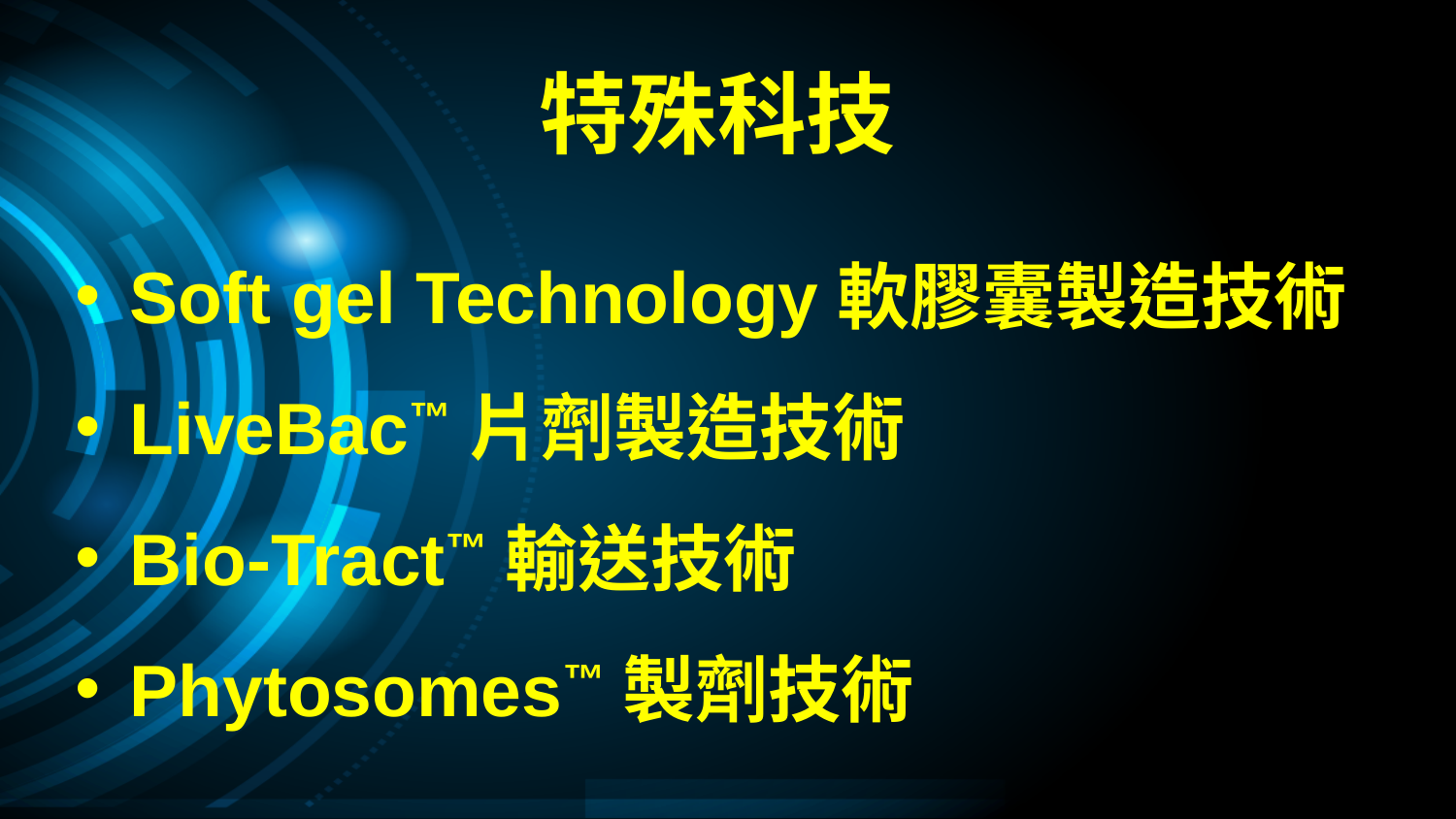

# 特殊科技
Soft gel Technology軟膠囊製造技術
LiveBac™片劑製造技術
Bio-Tract™輸送技術
Phytosomes™製劑技術